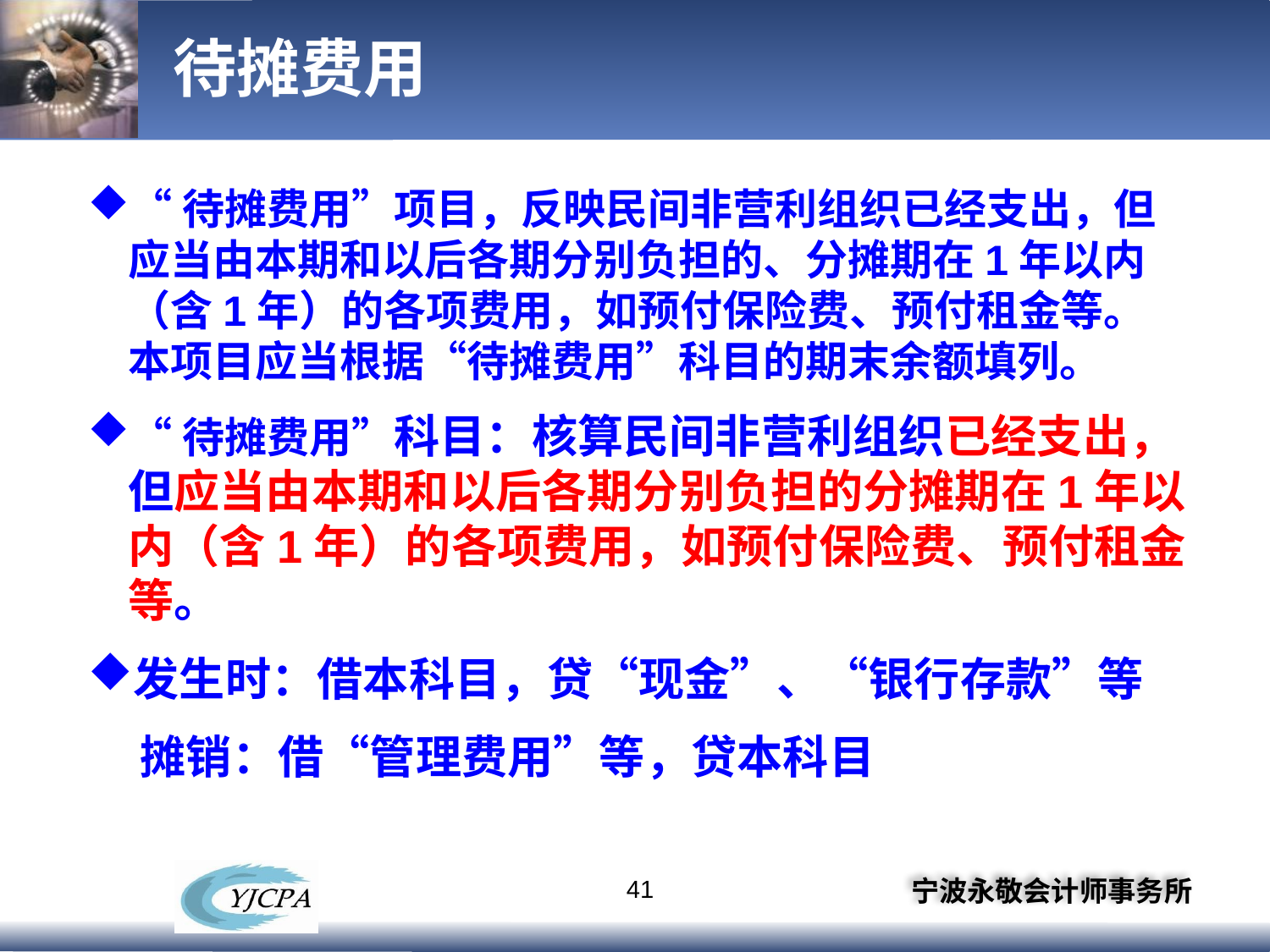

# 待摊费用
“待摊费用”项目，反映民间非营利组织已经支出，但应当由本期和以后各期分别负担的、分摊期在1年以内（含1年）的各项费用，如预付保险费、预付租金等。本项目应当根据“待摊费用”科目的期末余额填列。
“待摊费用”科目：核算民间非营利组织已经支出，但应当由本期和以后各期分别负担的分摊期在1年以内（含1年）的各项费用，如预付保险费、预付租金等。
发生时：借本科目，贷“现金”、“银行存款”等
    摊销：借“管理费用”等，贷本科目